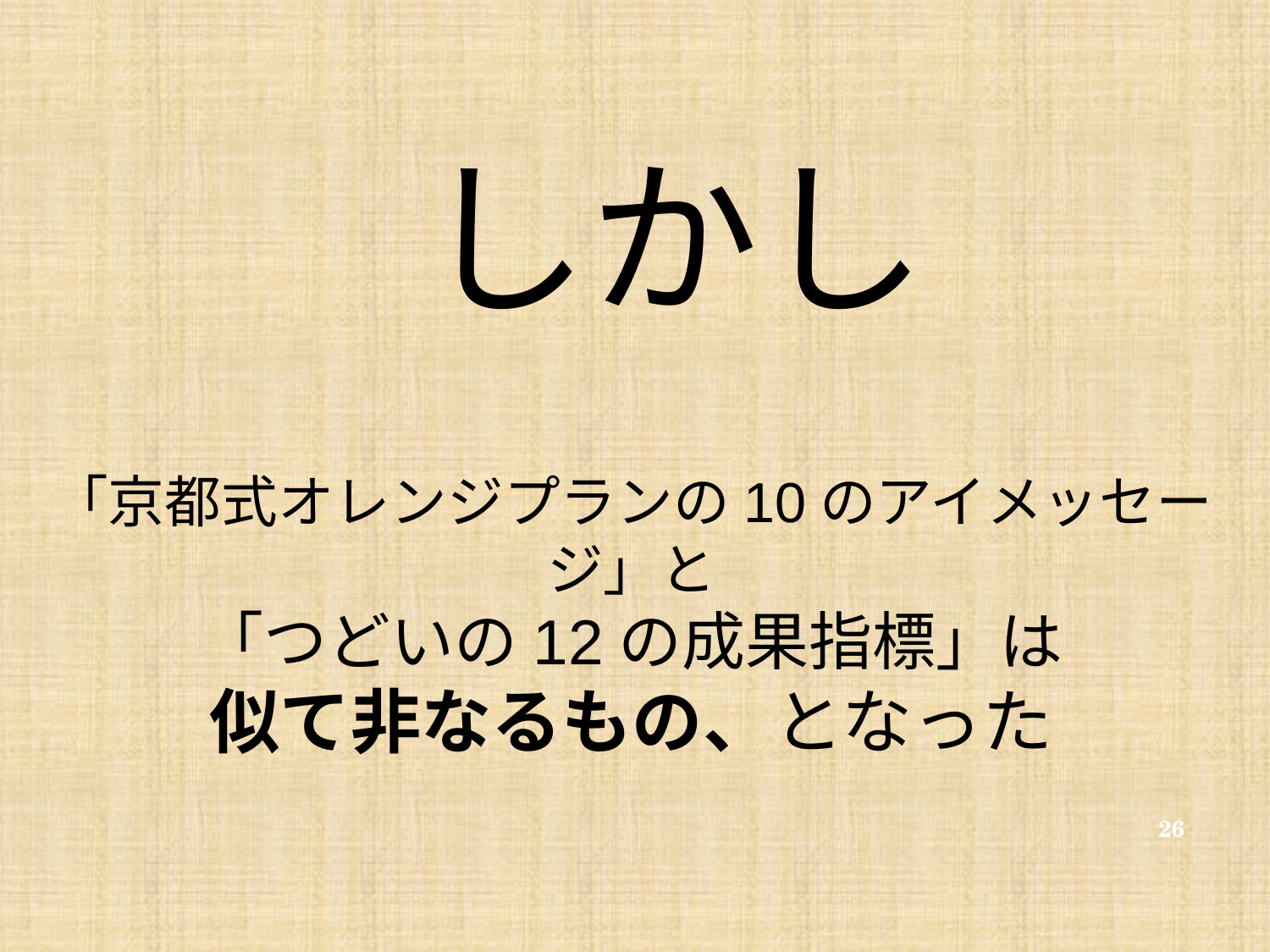

しかし
「京都式オレンジプランの10のアイメッセージ」と
「つどいの12の成果指標」は
似て非なるもの、となった
26